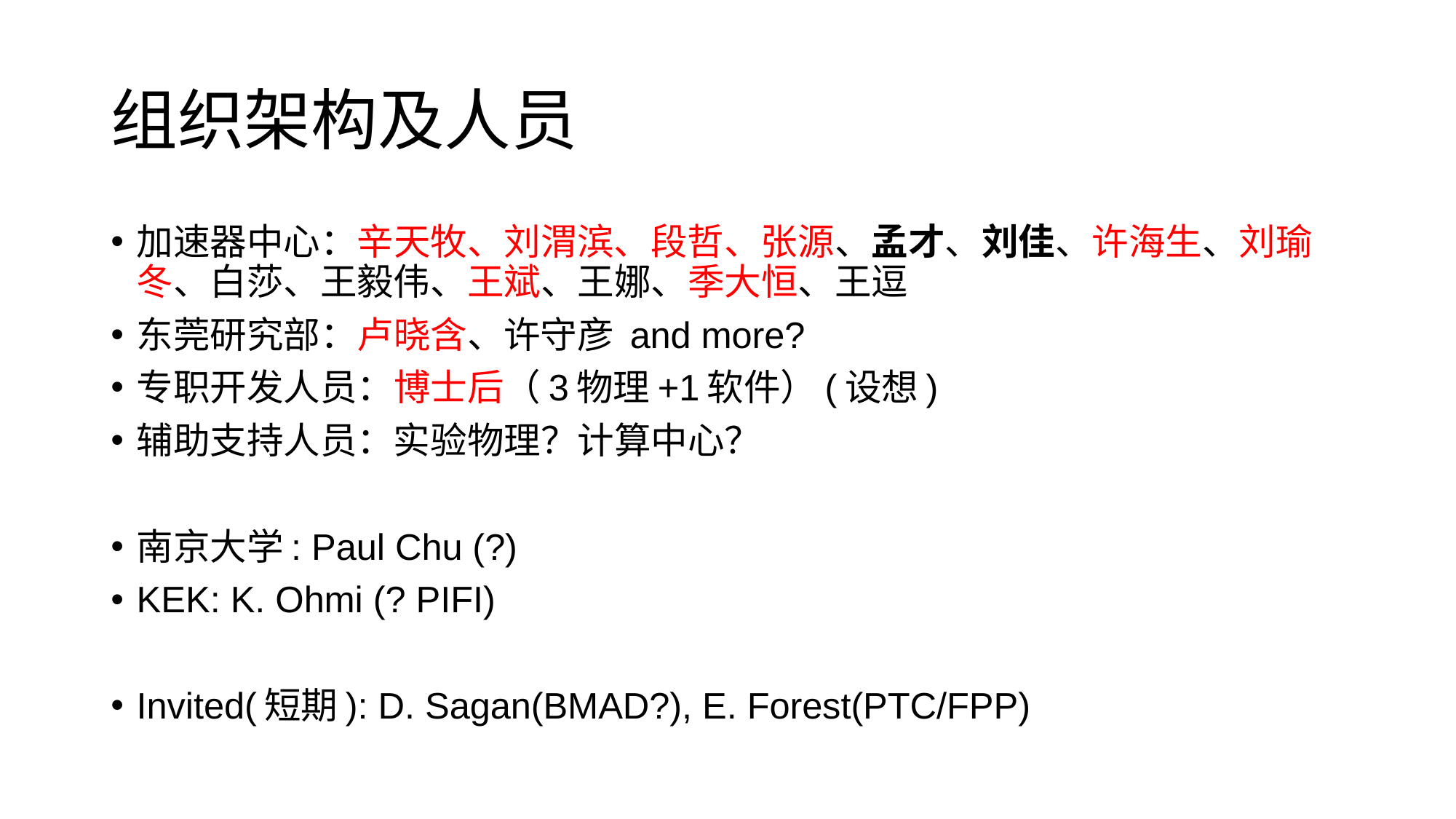

# 组织架构及人员
加速器中心：辛天牧、刘渭滨、段哲、张源、孟才、刘佳、许海生、刘瑜冬、白莎、王毅伟、王斌、王娜、季大恒、王逗
东莞研究部：卢晓含、许守彦 and more?
专职开发人员：博士后（3物理+1软件）(设想)
辅助支持人员：实验物理？计算中心？

南京大学: Paul Chu (?)
KEK: K. Ohmi (? PIFI)

Invited(短期): D. Sagan(BMAD?), E. Forest(PTC/FPP)